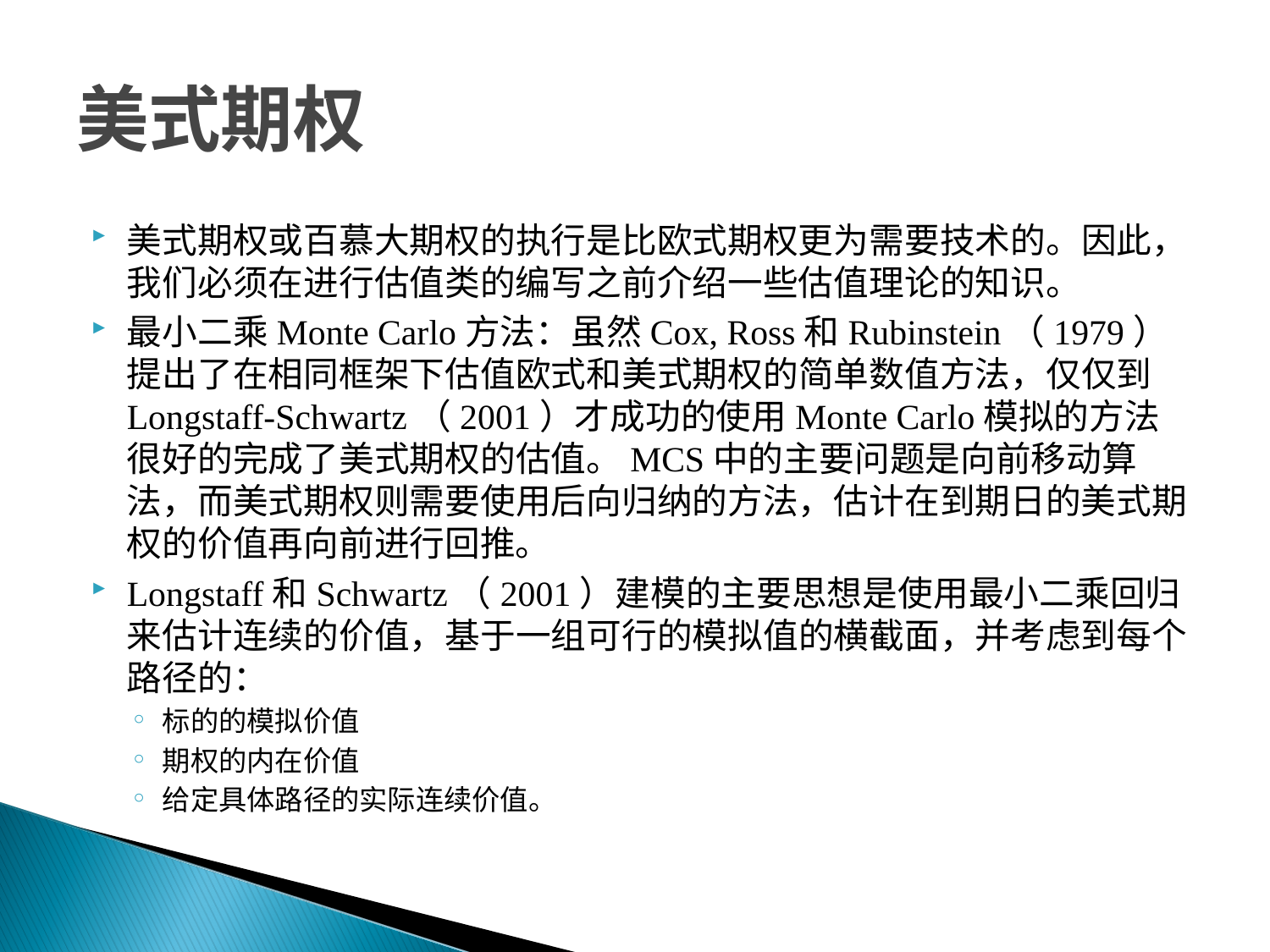

# 美式期权
美式期权或百慕大期权的执行是比欧式期权更为需要技术的。因此，我们必须在进行估值类的编写之前介绍一些估值理论的知识。
最小二乘Monte Carlo方法：虽然Cox, Ross和Rubinstein（1979）提出了在相同框架下估值欧式和美式期权的简单数值方法，仅仅到Longstaff-Schwartz（2001）才成功的使用Monte Carlo模拟的方法很好的完成了美式期权的估值。MCS中的主要问题是向前移动算法，而美式期权则需要使用后向归纳的方法，估计在到期日的美式期权的价值再向前进行回推。
Longstaff和Schwartz（2001）建模的主要思想是使用最小二乘回归来估计连续的价值，基于一组可行的模拟值的横截面，并考虑到每个路径的：
标的的模拟价值
期权的内在价值
给定具体路径的实际连续价值。